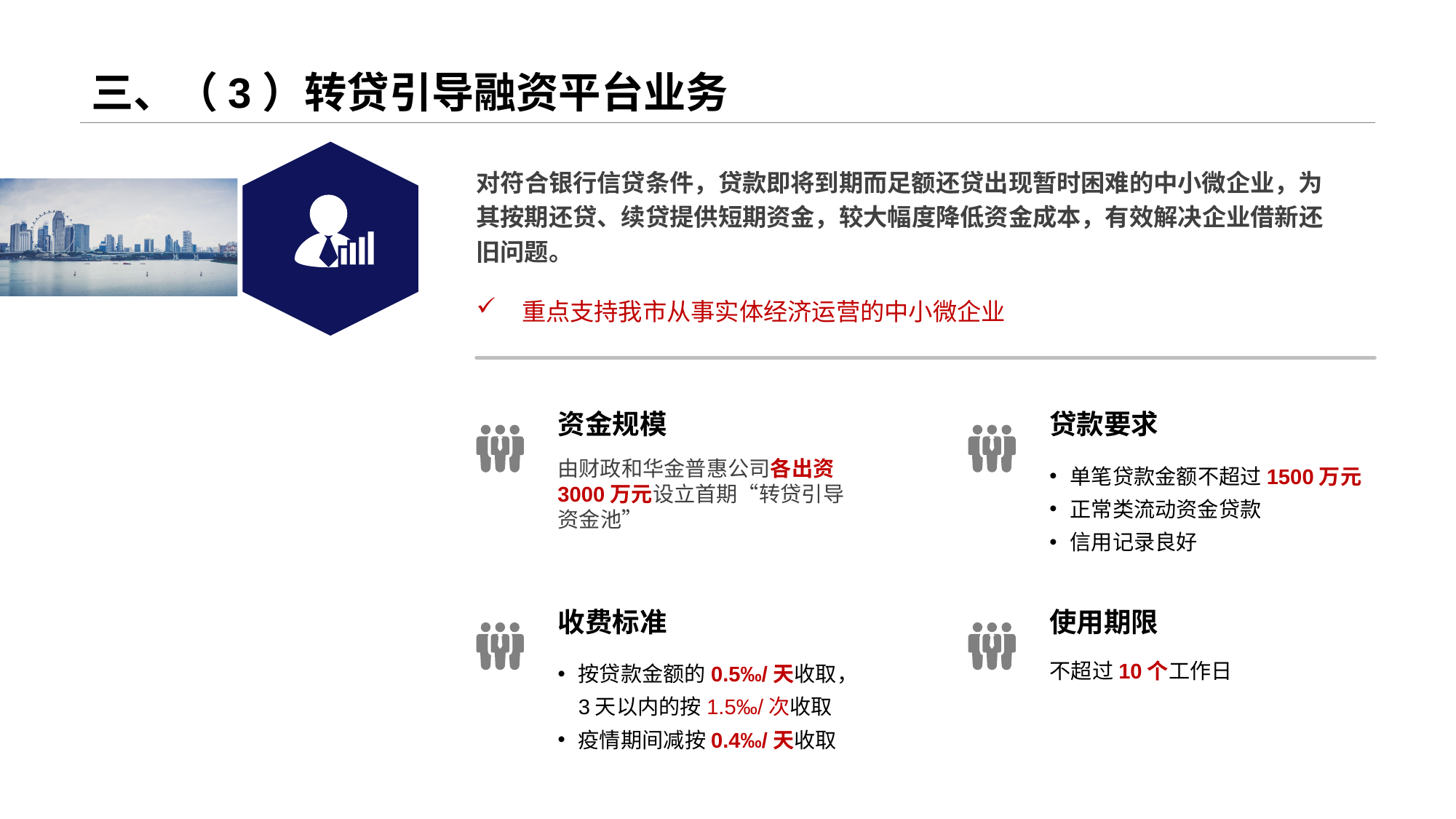

# 三、（3）转贷引导融资平台业务
对符合银行信贷条件，贷款即将到期而足额还贷出现暂时困难的中小微企业，为其按期还贷、续贷提供短期资金，较大幅度降低资金成本，有效解决企业借新还旧问题。

重点支持我市从事实体经济运营的中小微企业
资金规模

由财政和华金普惠公司各出资3000万元设立首期“转贷引导资金池”
收费标准

按贷款金额的0.5‰/天收取，3天以内的按1.5‰/次收取
疫情期间减按0.4‰/天收取
贷款要求

单笔贷款金额不超过1500万元
正常类流动资金贷款
信用记录良好
使用期限

不超过10个工作日
14